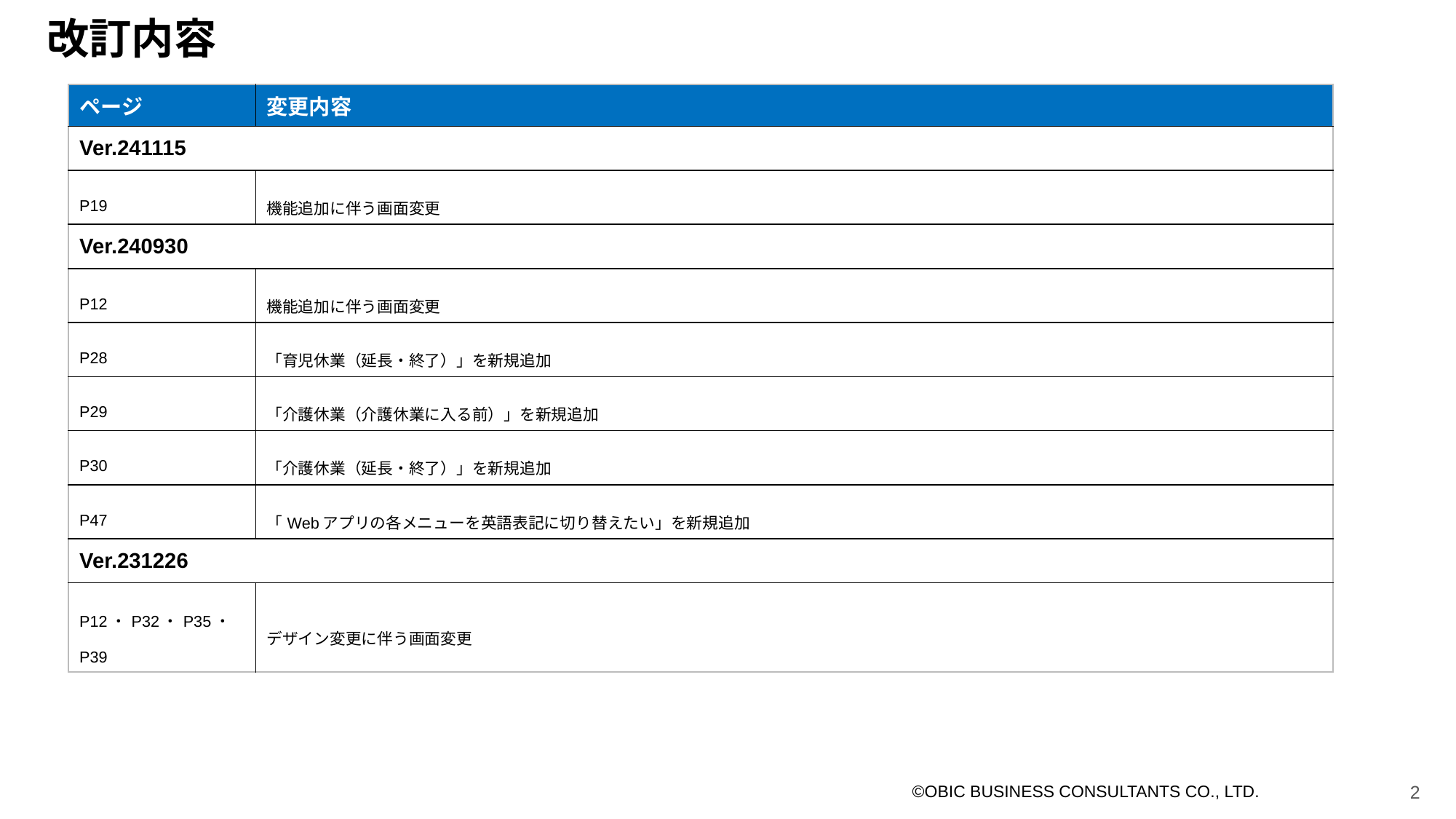

改訂内容
| ページ | 変更内容 |
| --- | --- |
| Ver.241115 |  |
| P19 | 機能追加に伴う画面変更 |
| Ver.240930 |  |
| P12 | 機能追加に伴う画面変更 |
| P28 | 「育児休業（延長・終了）」を新規追加 |
| P29 | 「介護休業（介護休業に入る前）」を新規追加 |
| P30 | 「介護休業（延長・終了）」を新規追加 |
| P47 | 「Webアプリの各メニューを英語表記に切り替えたい」を新規追加 |
| Ver.231226 |  |
| P12・P32・P35・P39 | デザイン変更に伴う画面変更 |
©OBIC BUSINESS CONSULTANTS CO., LTD.
2